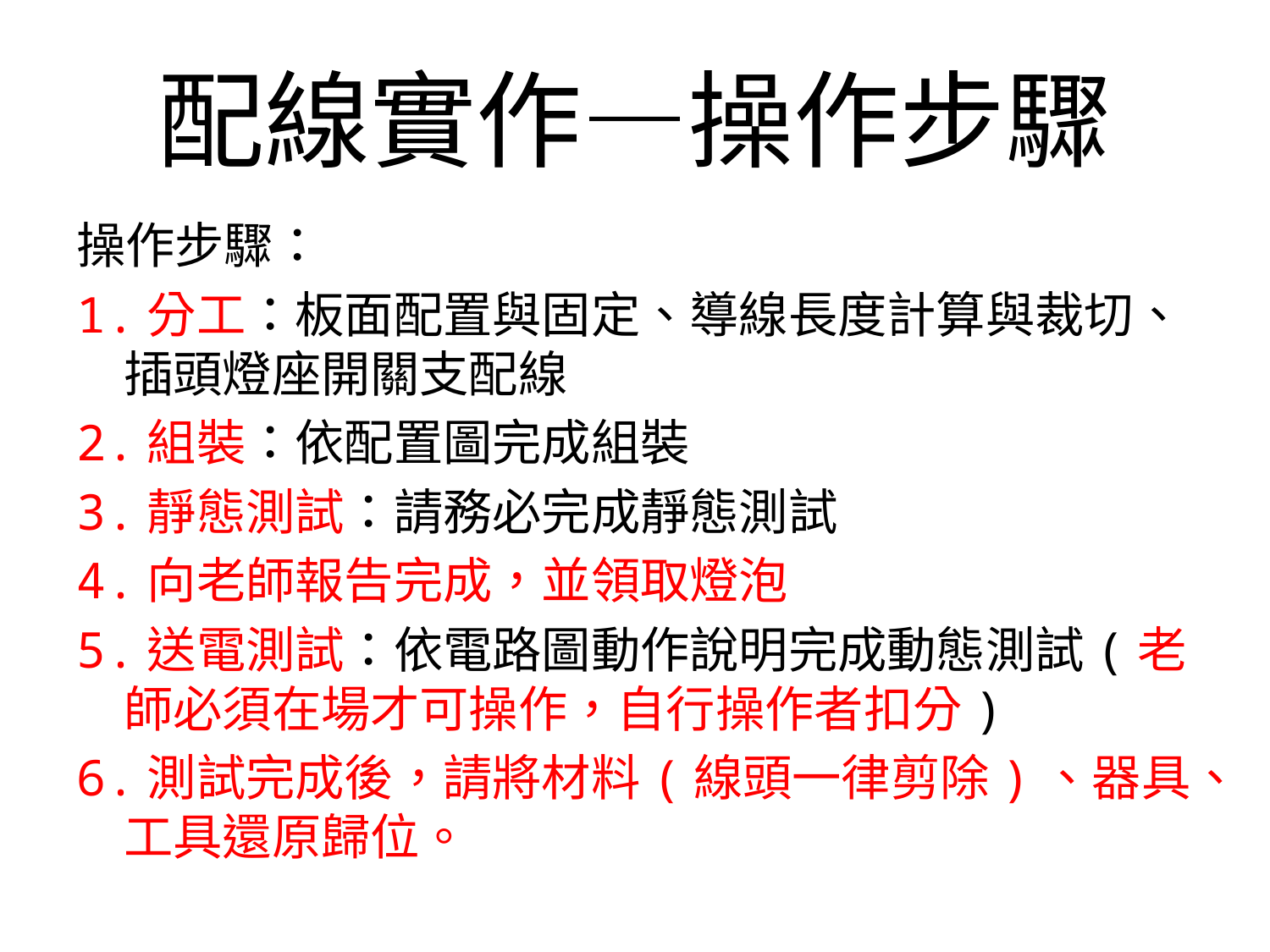

# 配線實作—操作步驟
操作步驟：
1.分工：板面配置與固定、導線長度計算與裁切、插頭燈座開關支配線
2.組裝：依配置圖完成組裝
3.靜態測試：請務必完成靜態測試
4.向老師報告完成，並領取燈泡
5.送電測試：依電路圖動作說明完成動態測試(老師必須在場才可操作，自行操作者扣分)
6.測試完成後，請將材料(線頭一律剪除)、器具、工具還原歸位。